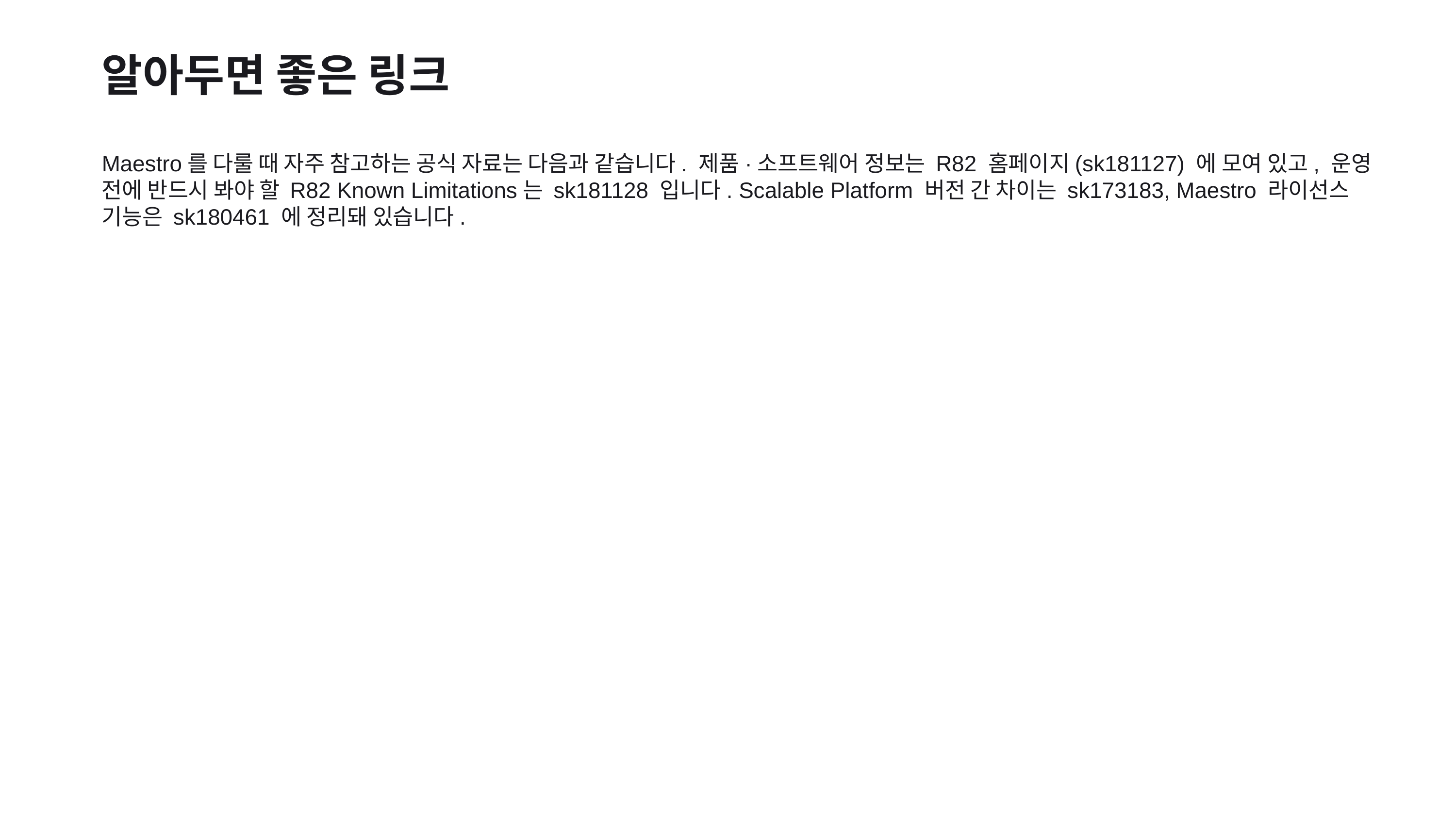

알아두면 좋은 링크
Maestro를 다룰 때 자주 참고하는 공식 자료는 다음과 같습니다. 제품·소프트웨어 정보는 R82 홈페이지(sk181127) 에 모여 있고, 운영 전에 반드시 봐야 할 R82 Known Limitations는 sk181128 입니다. Scalable Platform 버전 간 차이는 sk173183, Maestro 라이선스 기능은 sk180461 에 정리돼 있습니다.